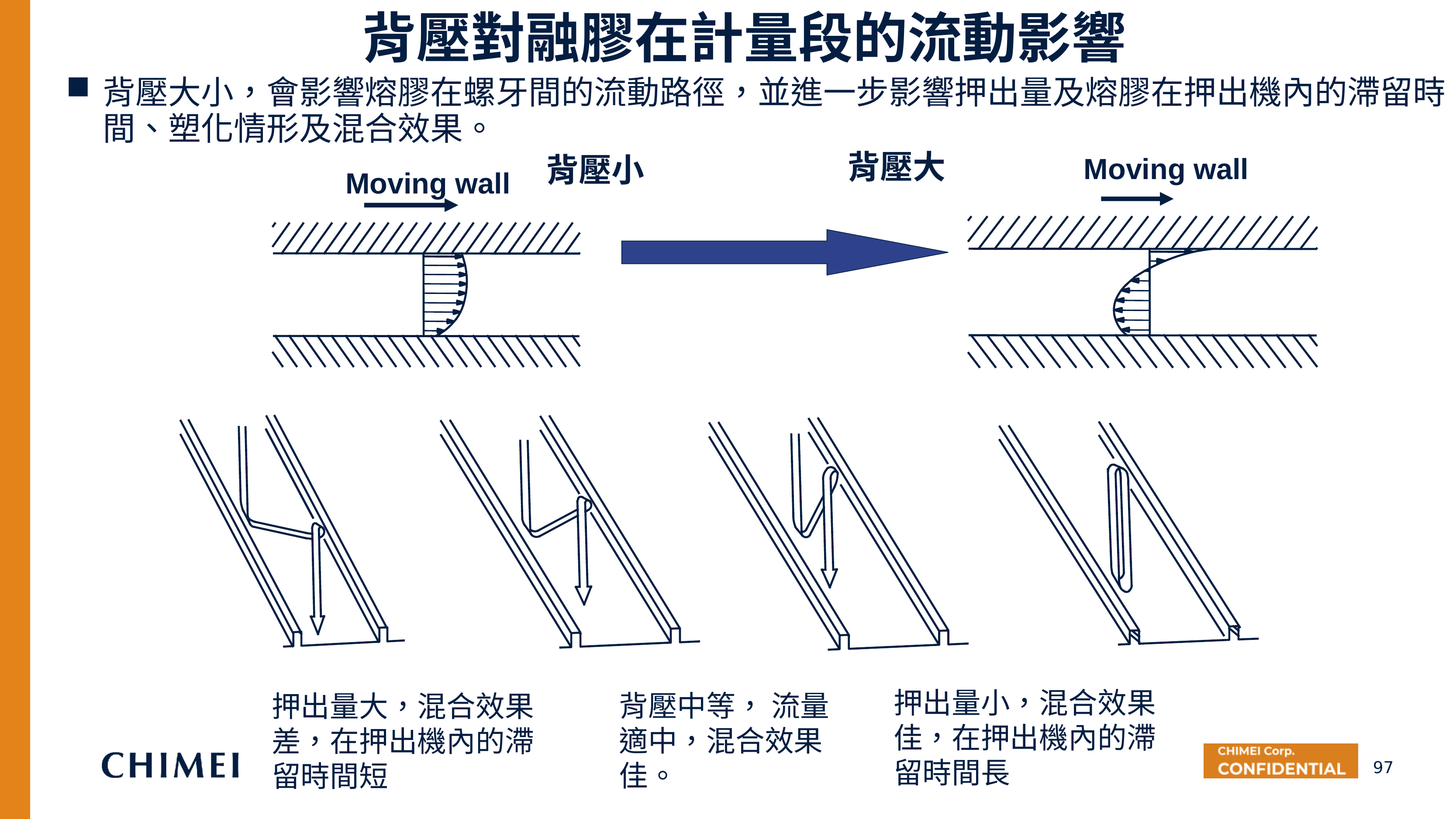

背壓對融膠在計量段的流動影響
背壓大小，會影響熔膠在螺牙間的流動路徑，並進一步影響押出量及熔膠在押出機內的滯留時間、塑化情形及混合效果。

背壓大
背壓小
Moving wall

Moving wall

押出量小，混合效果佳，在押出機內的滯留時間長
背壓中等， 流量適中，混合效果佳。
押出量大，混合效果差，在押出機內的滯留時間短
97